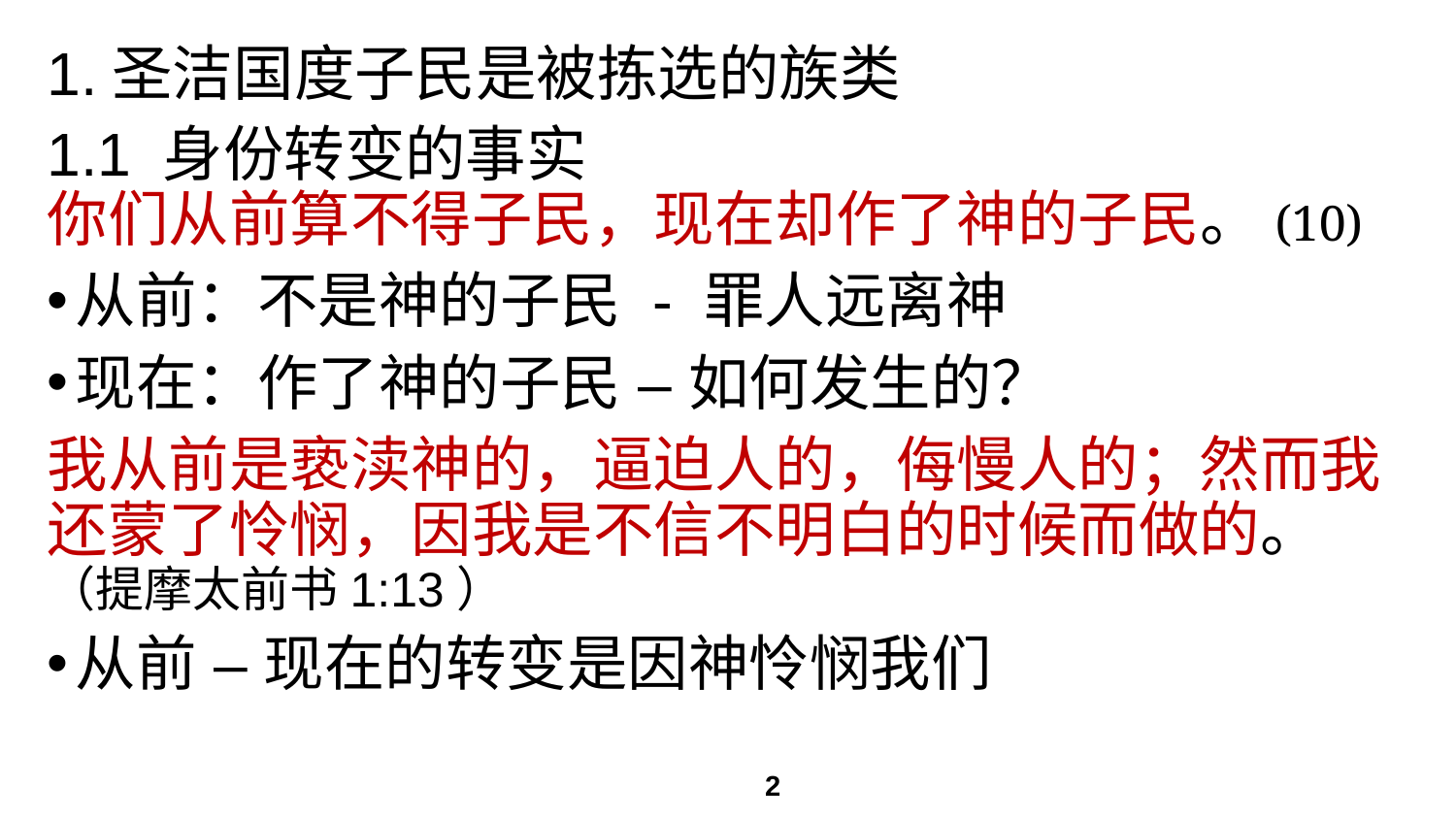

# 1.圣洁国度子民是被拣选的族类
1.1 身份转变的事实
你们从前算不得子民，现在却作了神的子民。(10)
从前：不是神的子民 - 罪人远离神
现在：作了神的子民 – 如何发生的？
我从前是亵渎神的，逼迫人的，侮慢人的；然而我还蒙了怜悯，因我是不信不明白的时候而做的。（提摩太前书1:13）
从前 – 现在的转变是因神怜悯我们

2